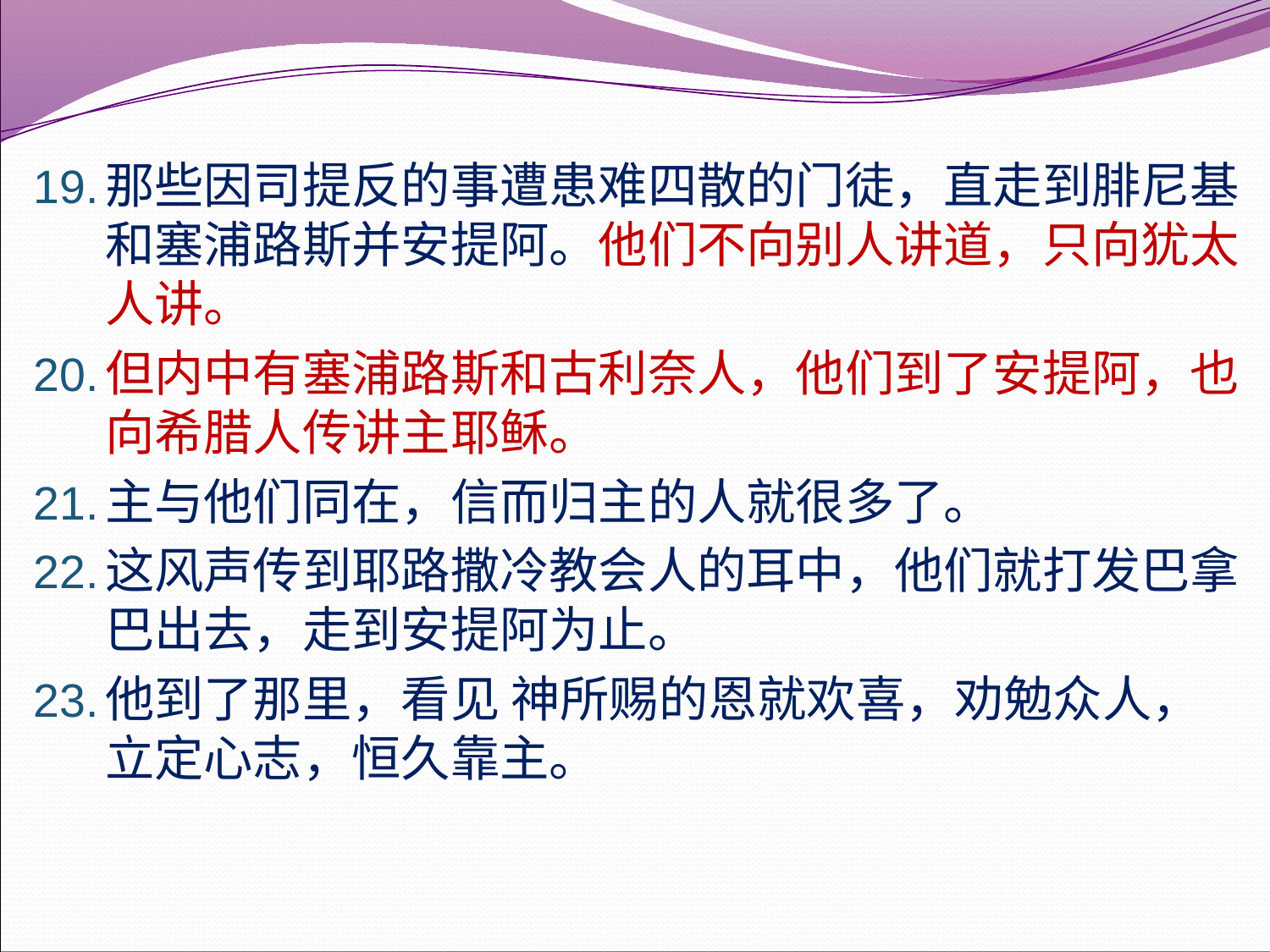

那些因司提反的事遭患难四散的门徒，直走到腓尼基和塞浦路斯并安提阿。他们不向别人讲道，只向犹太人讲。
但内中有塞浦路斯和古利奈人，他们到了安提阿，也向希腊人传讲主耶稣。
主与他们同在，信而归主的人就很多了。
这风声传到耶路撒冷教会人的耳中，他们就打发巴拿巴出去，走到安提阿为止。
他到了那里，看见 神所赐的恩就欢喜，劝勉众人，立定心志，恒久靠主。